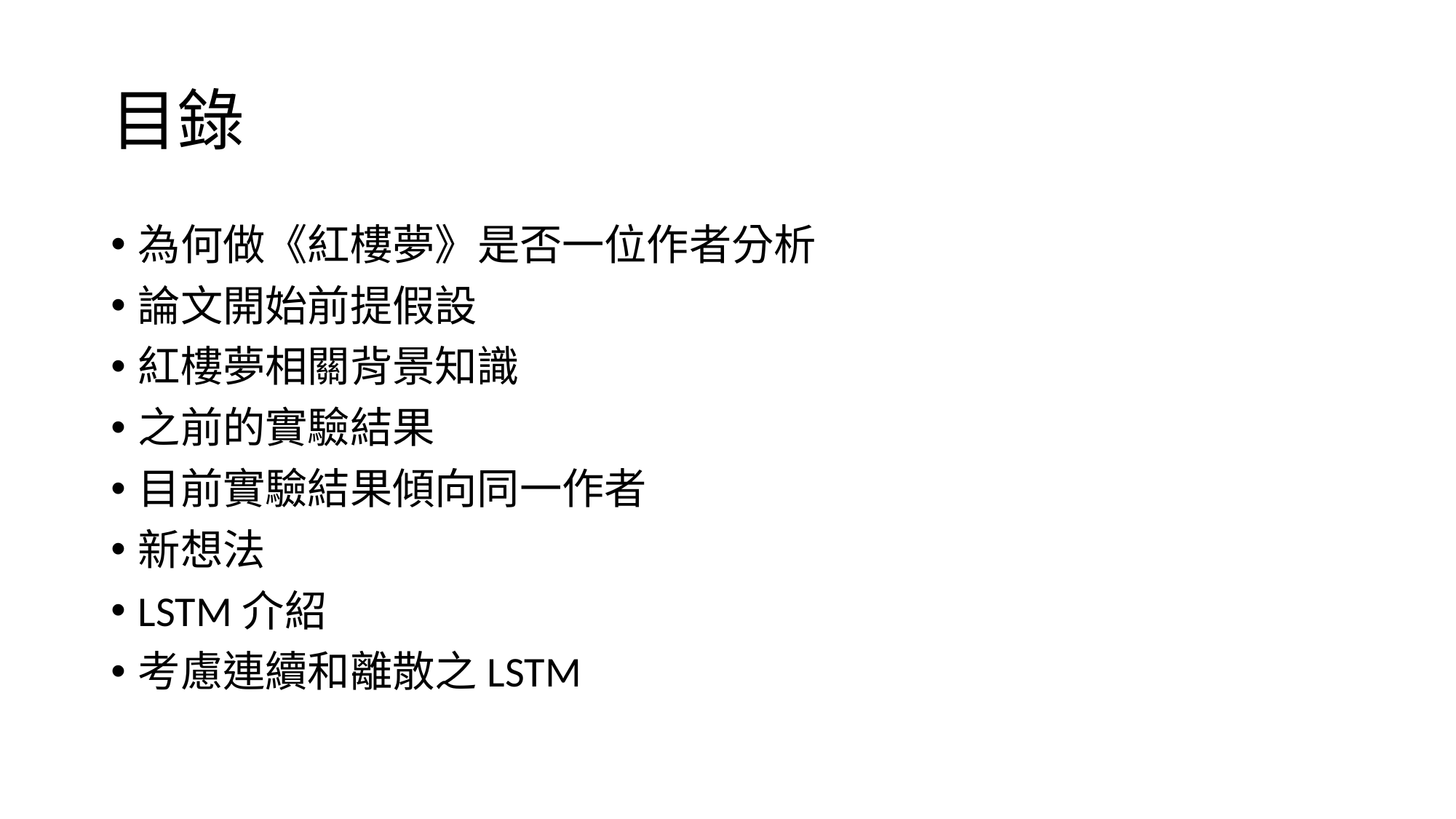

# 目錄
為何做《紅樓夢》是否一位作者分析
論文開始前提假設
紅樓夢相關背景知識
之前的實驗結果
目前實驗結果傾向同一作者
新想法
LSTM介紹
考慮連續和離散之LSTM